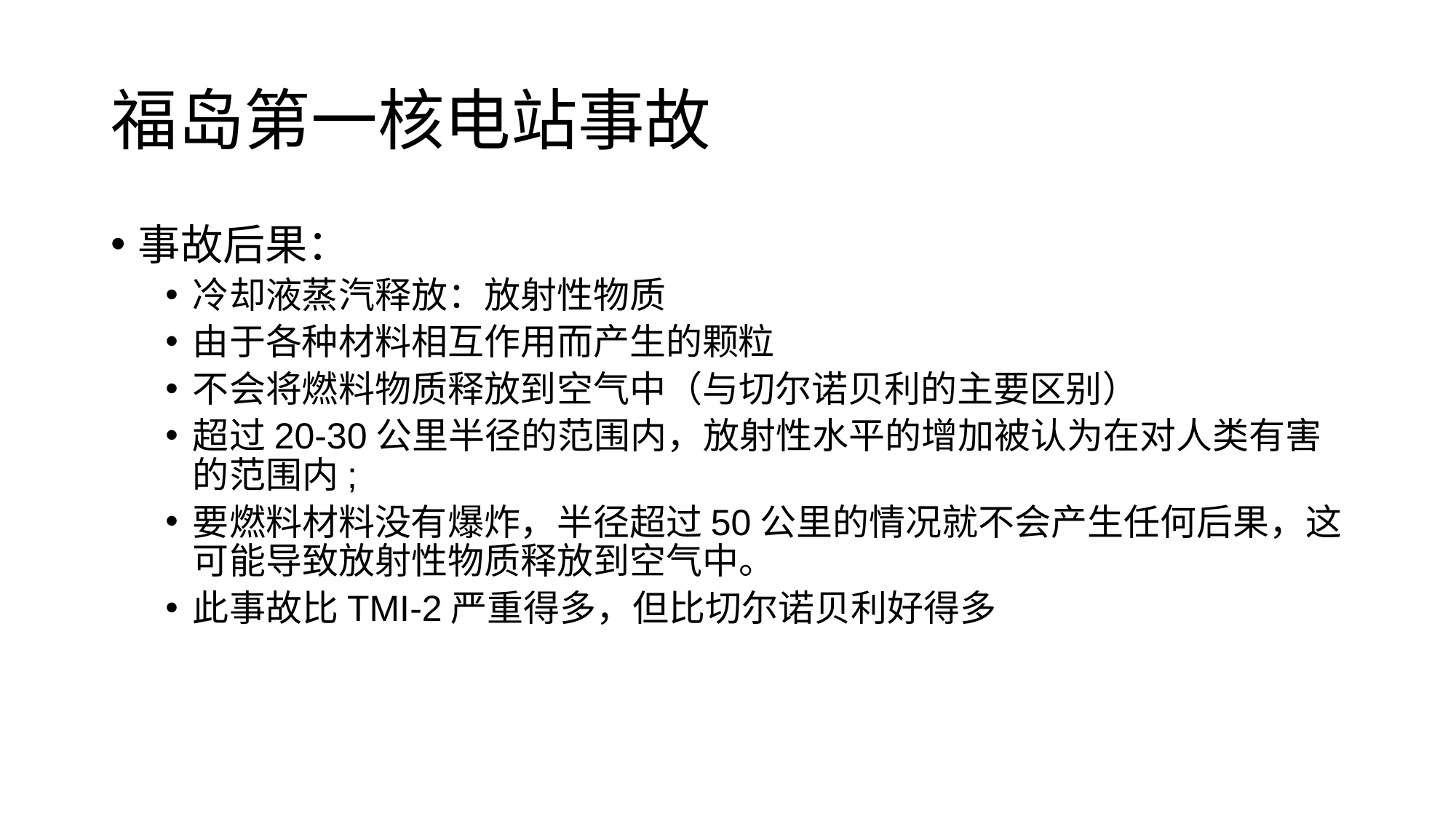

# 福岛第一核电站事故
事故后果：
冷却液蒸汽释放：放射性物质
由于各种材料相互作用而产生的颗粒
不会将燃料物质释放到空气中（与切尔诺贝利的主要区别）
超过20-30公里半径的范围内，放射性水平的增加被认为在对人类有害的范围内;
要燃料材料没有爆炸，半径超过50公里的情况就不会产生任何后果，这可能导致放射性物质释放到空气中。
此事故比TMI-2严重得多，但比切尔诺贝利好得多